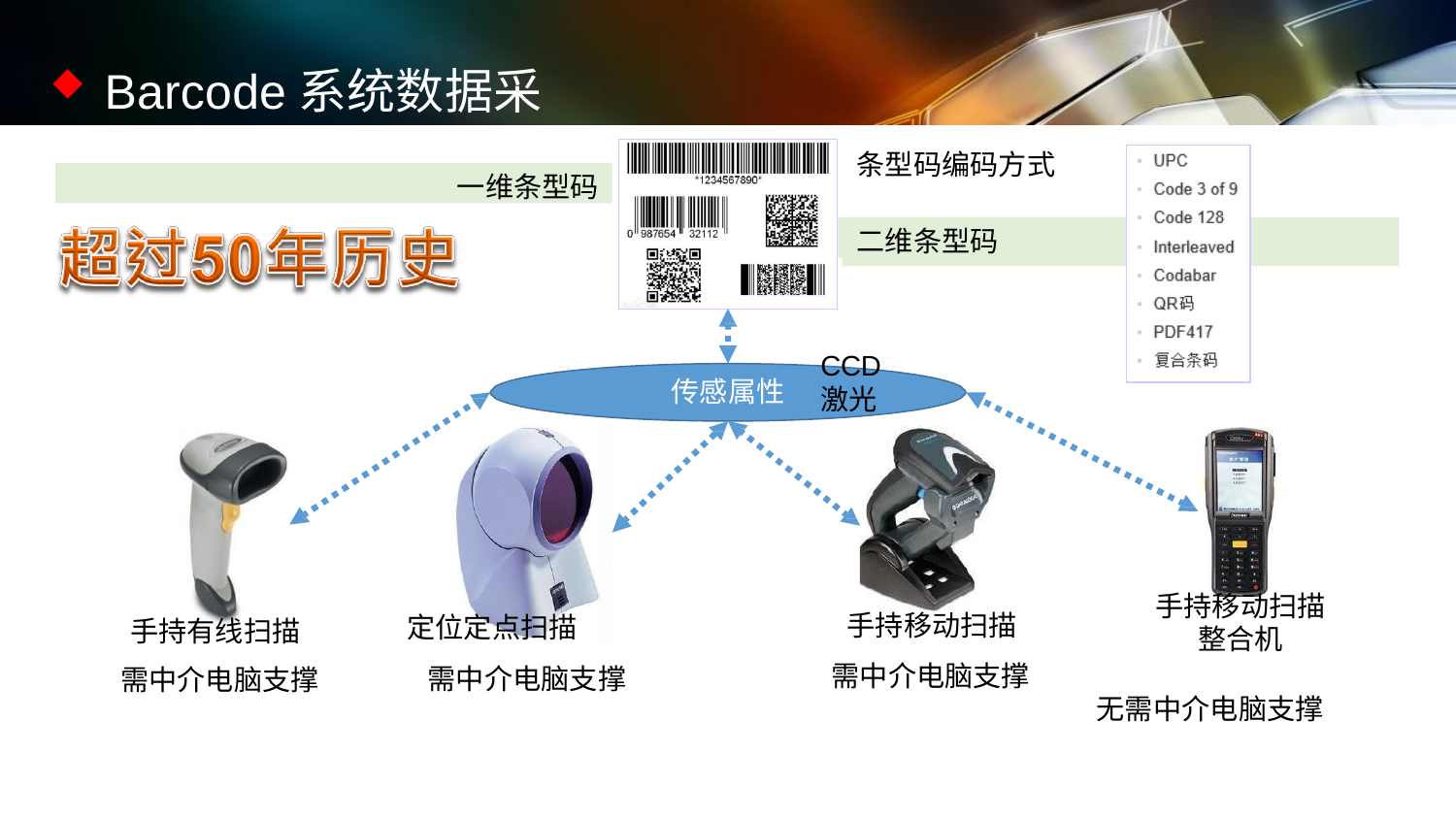

Barcode系统数据采集

条型码编码方式

一维条型码
二维条型码

CCD

传感属性
激光

手持移动扫描 整合机
定位定点扫描
需中介电脑支撑
手持移动扫描 需中介电脑支撑
手持有线扫描 需中介电脑支撑
无需中介电脑支撑